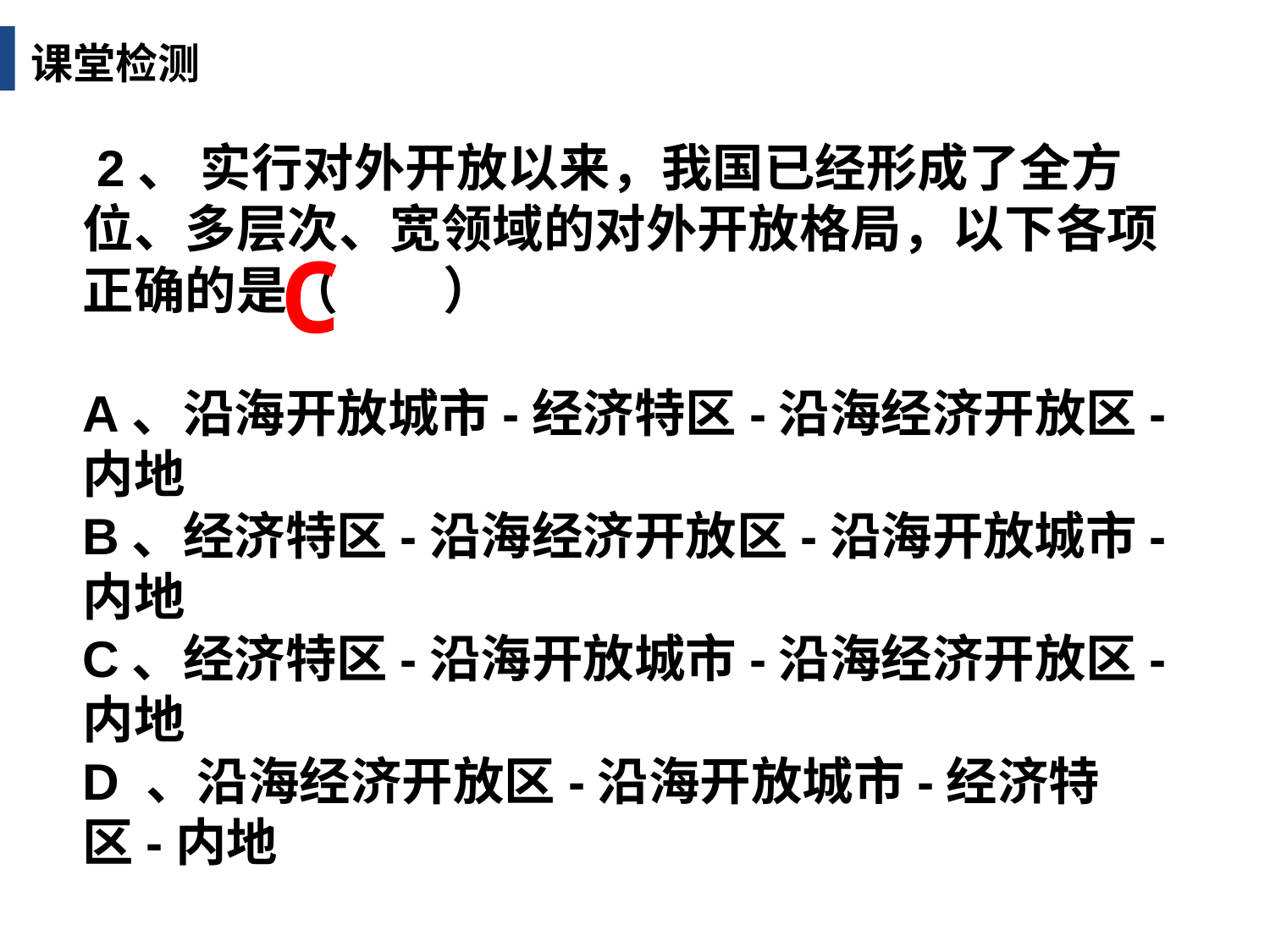

课堂检测
 2、 实行对外开放以来，我国已经形成了全方位、多层次、宽领域的对外开放格局，以下各项正确的是（         ）

A、沿海开放城市-经济特区-沿海经济开放区-内地
B、经济特区-沿海经济开放区-沿海开放城市-内地
C、经济特区-沿海开放城市-沿海经济开放区-内地
D 、沿海经济开放区-沿海开放城市-经济特区-内地
C